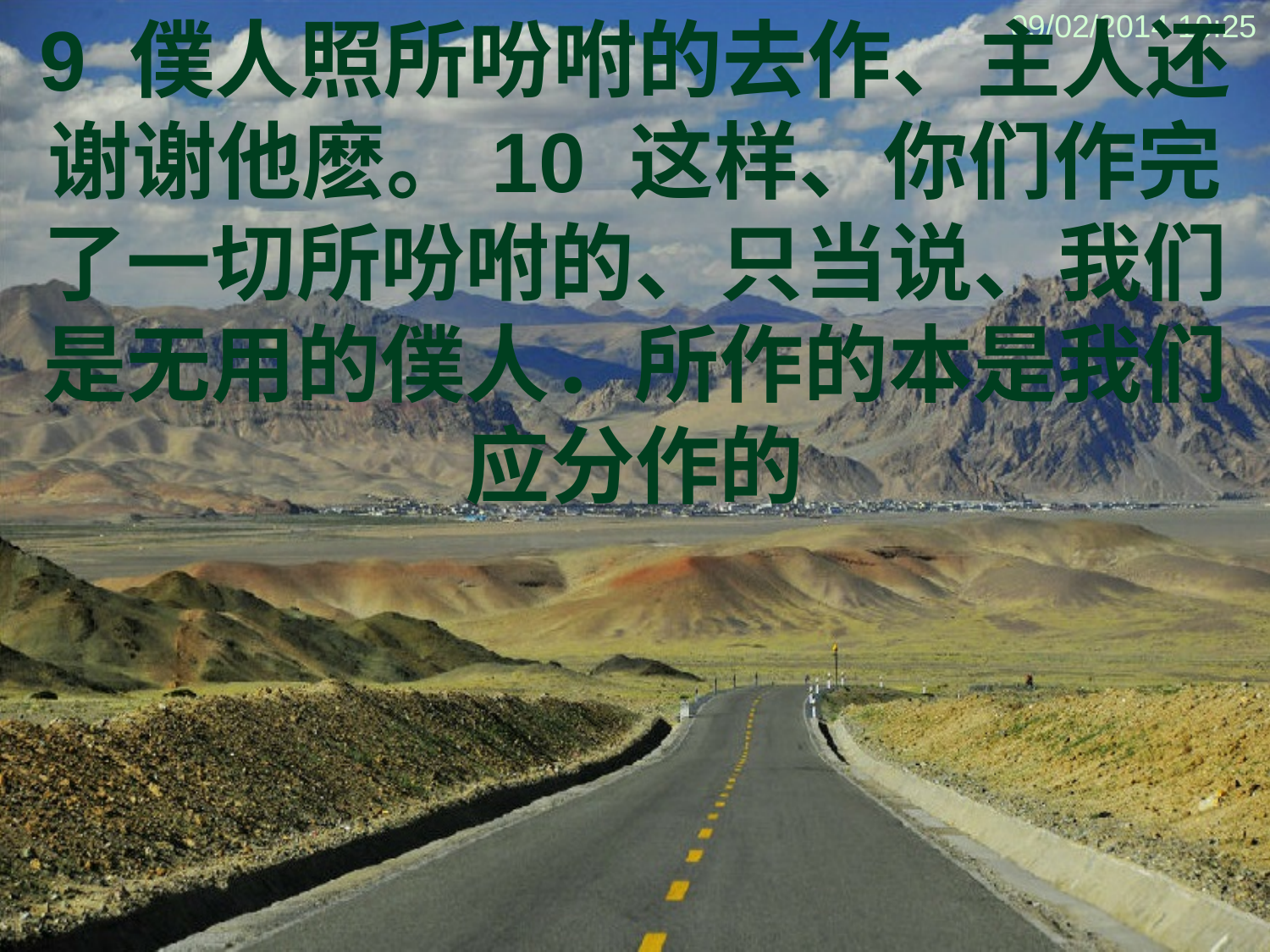

9 僕人照所吩咐的去作、主人还谢谢他麽。10 这样、你们作完了一切所吩咐的、只当说、我们是无用的僕人．所作的本是我们应分作的
09/02/2014 10:25